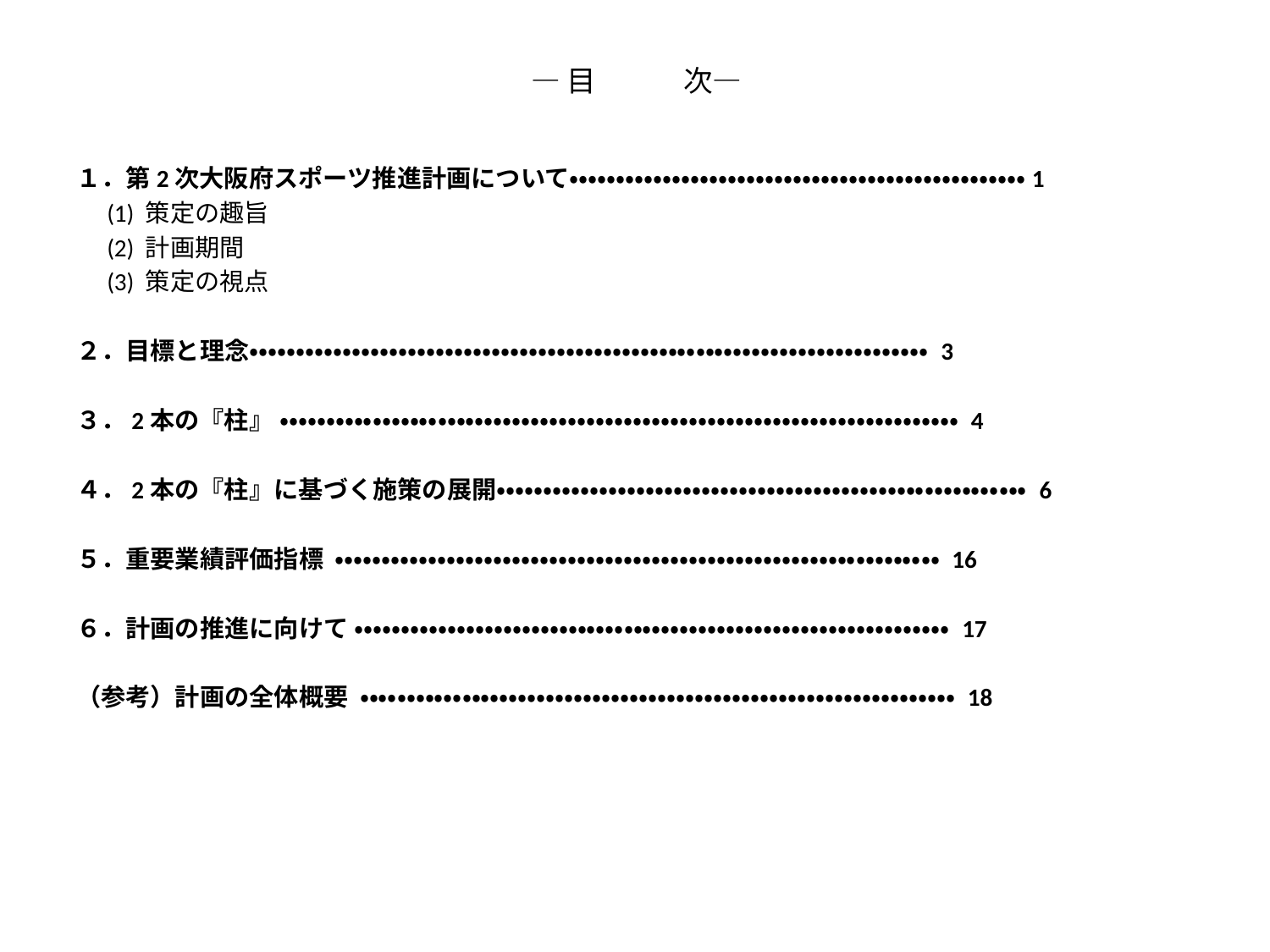

# ―目　　　次―
１．第2次大阪府スポーツ推進計画について・・・・・・・・・・・・・・・・・・・・・・・・・・・・・・・・・・・・・・・・・・・・・・・・・1
　(1) 策定の趣旨
　(2) 計画期間
　(3) 策定の視点

２．目標と理念・・・・・・・・・・・・・・・・・・・・・・・・・・・・・・・・・・・・・・・・・・・・・・・・・・・・・・・・・・・・・・・・・・・・・・・・・ 3

３．2本の『柱』 ・・・・・・・・・・・・・・・・・・・・・・・・・・・・・・・・・・・・・・・・・・・・・・・・・・・・・・・・・・・・・・・・・・・・・・・・・ 4

４．2本の『柱』に基づく施策の展開・・・・・・・・・・・・・・・・・・・・・・・・・・・・・・・・・・・・・・・・・・・・・・・・・・・・・・・・・ 6

５．重要業績評価指標  ・・・・・・・・・・・・・・・・・・・・・・・・・・・・・・・・・・・・・・・・・・・・・・・・・・・・・・・・・・・・・・・・・ 16

６．計画の推進に向けて ・・・・・・・・・・・・・・・・・・・・・・・・・・・・・・・・・・・・・・・・・・・・・・・・・・・・・・・・・・・・・・・・ 17

（参考）計画の全体概要  ・・・・・・・・・・・・・・・・・・・・・・・・・・・・・・・・・・・・・・・・・・・・・・・・・・・・・・・・・・・・・・・・ 18